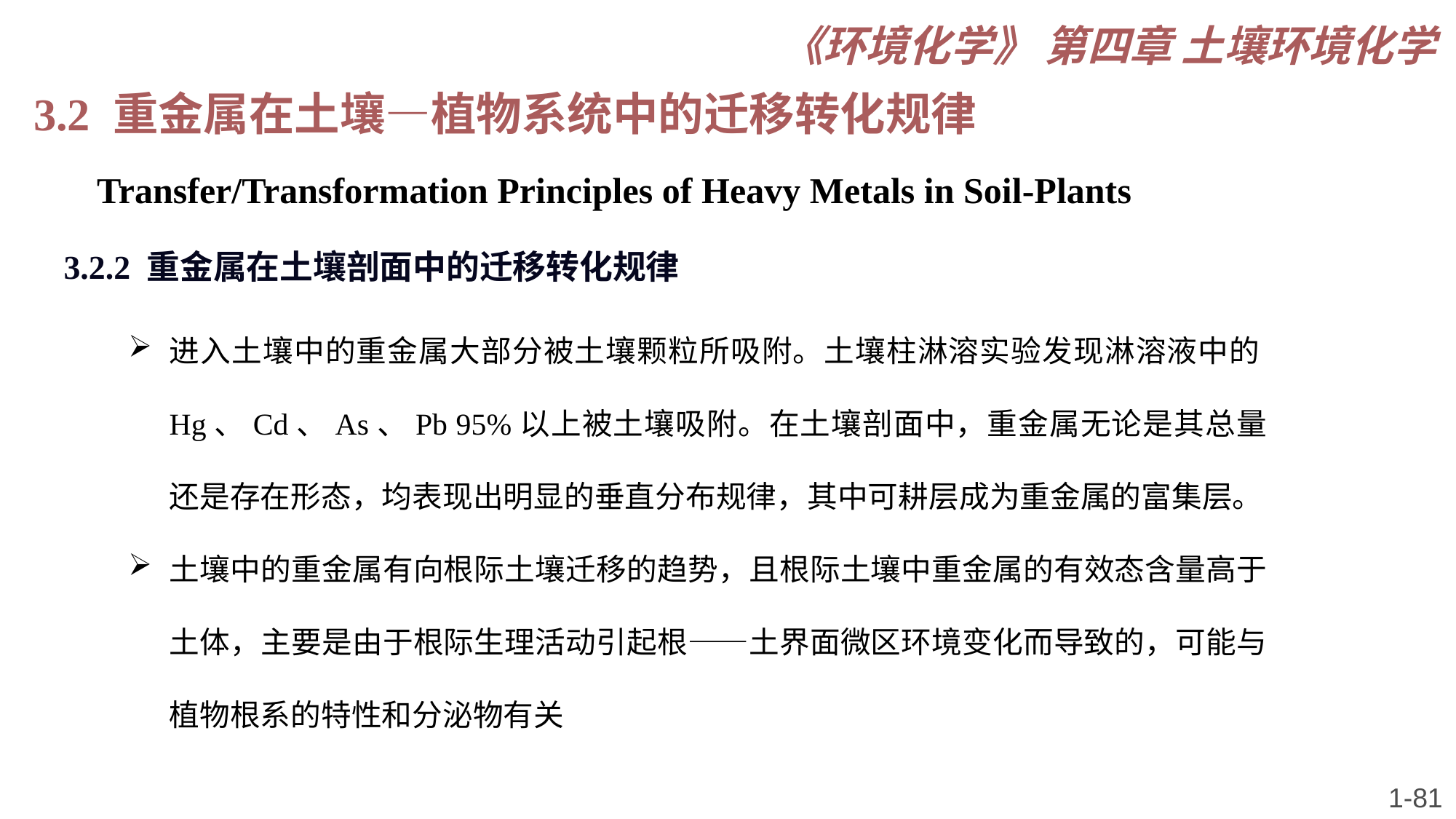

《环境化学》 第四章 土壤环境化学
3.2 重金属在土壤—植物系统中的迁移转化规律
      Transfer/Transformation Principles of Heavy Metals in Soil-Plants
3.2.2 重金属在土壤剖面中的迁移转化规律
进入土壤中的重金属大部分被土壤颗粒所吸附。土壤柱淋溶实验发现淋溶液中的Hg、Cd、As、Pb 95%以上被土壤吸附。在土壤剖面中，重金属无论是其总量还是存在形态，均表现出明显的垂直分布规律，其中可耕层成为重金属的富集层。
土壤中的重金属有向根际土壤迁移的趋势，且根际土壤中重金属的有效态含量高于土体，主要是由于根际生理活动引起根——土界面微区环境变化而导致的，可能与植物根系的特性和分泌物有关
1-81